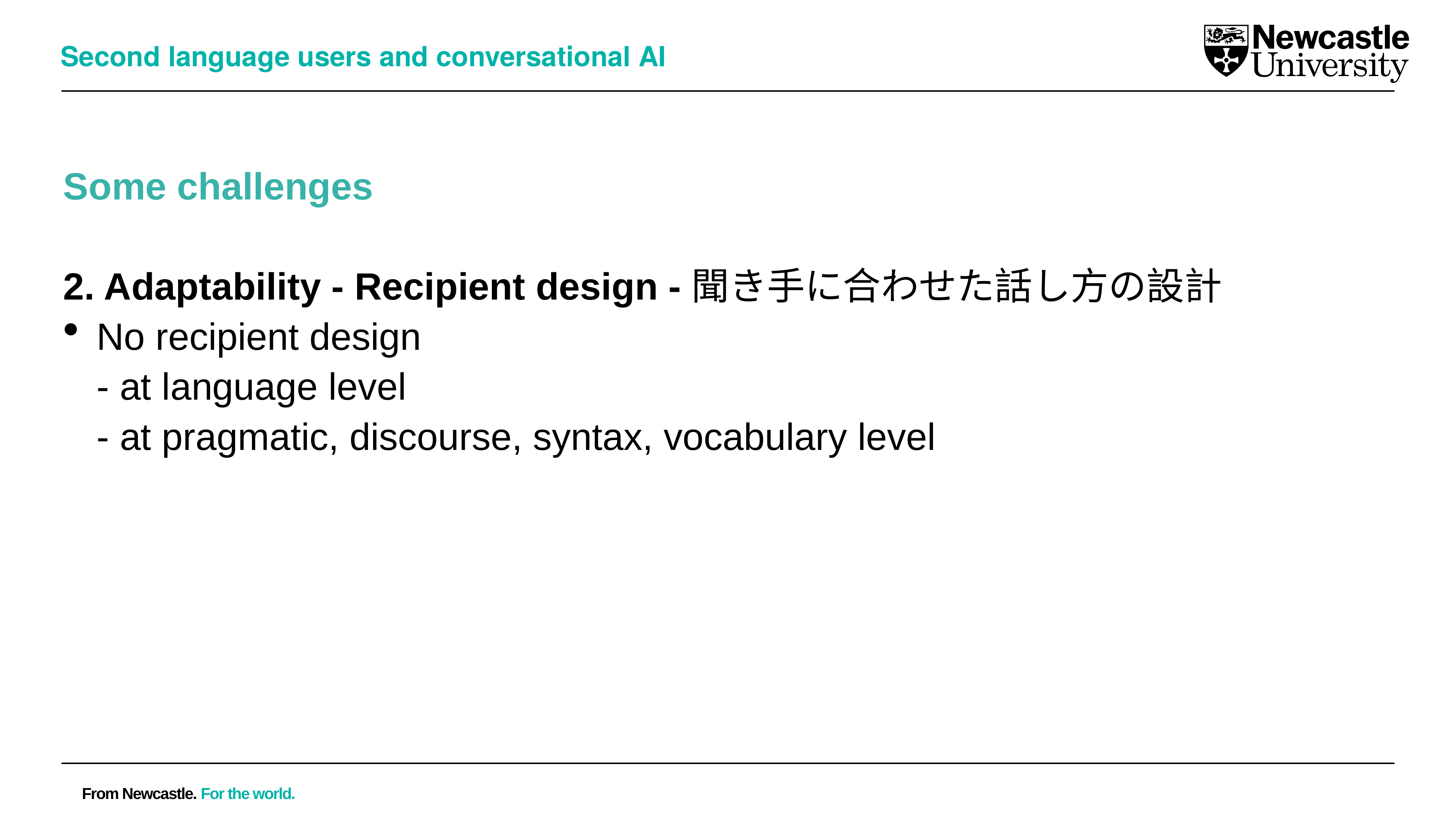

Second language users and conversational AI
Some challenges

2. Adaptability - Recipient design -聞き手に合わせた話し方の設計
No recipient design
- at language level
- at pragmatic, discourse, syntax, vocabulary level
94